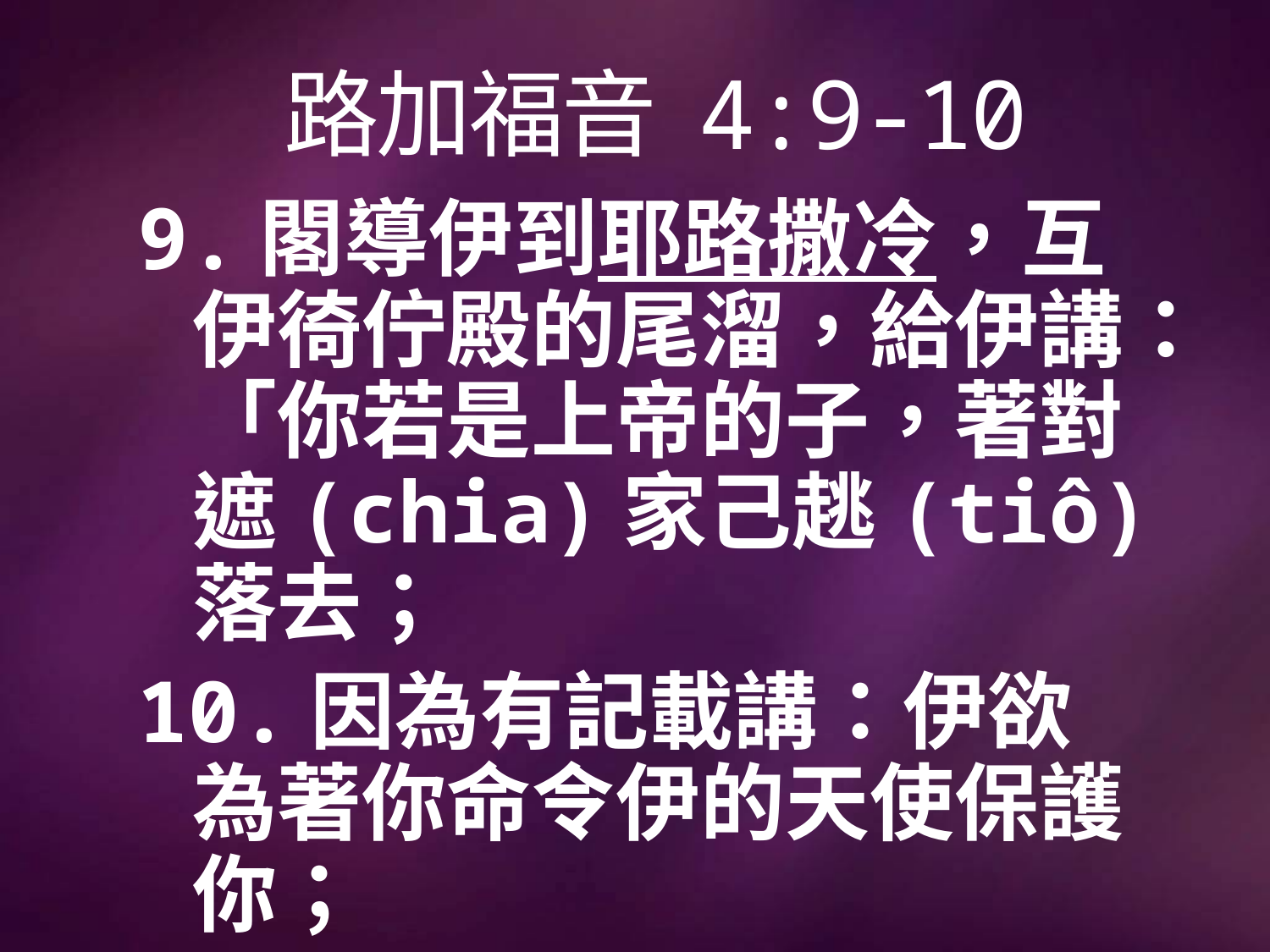

# 路加福音 4:9-10
9.閣導伊到耶路撒冷，互伊徛佇殿的尾溜，給伊講：「你若是上帝的子，著對遮(chia)家己趒(tiô)落去；
10.因為有記載講：伊欲為著你命令伊的天使保護你；